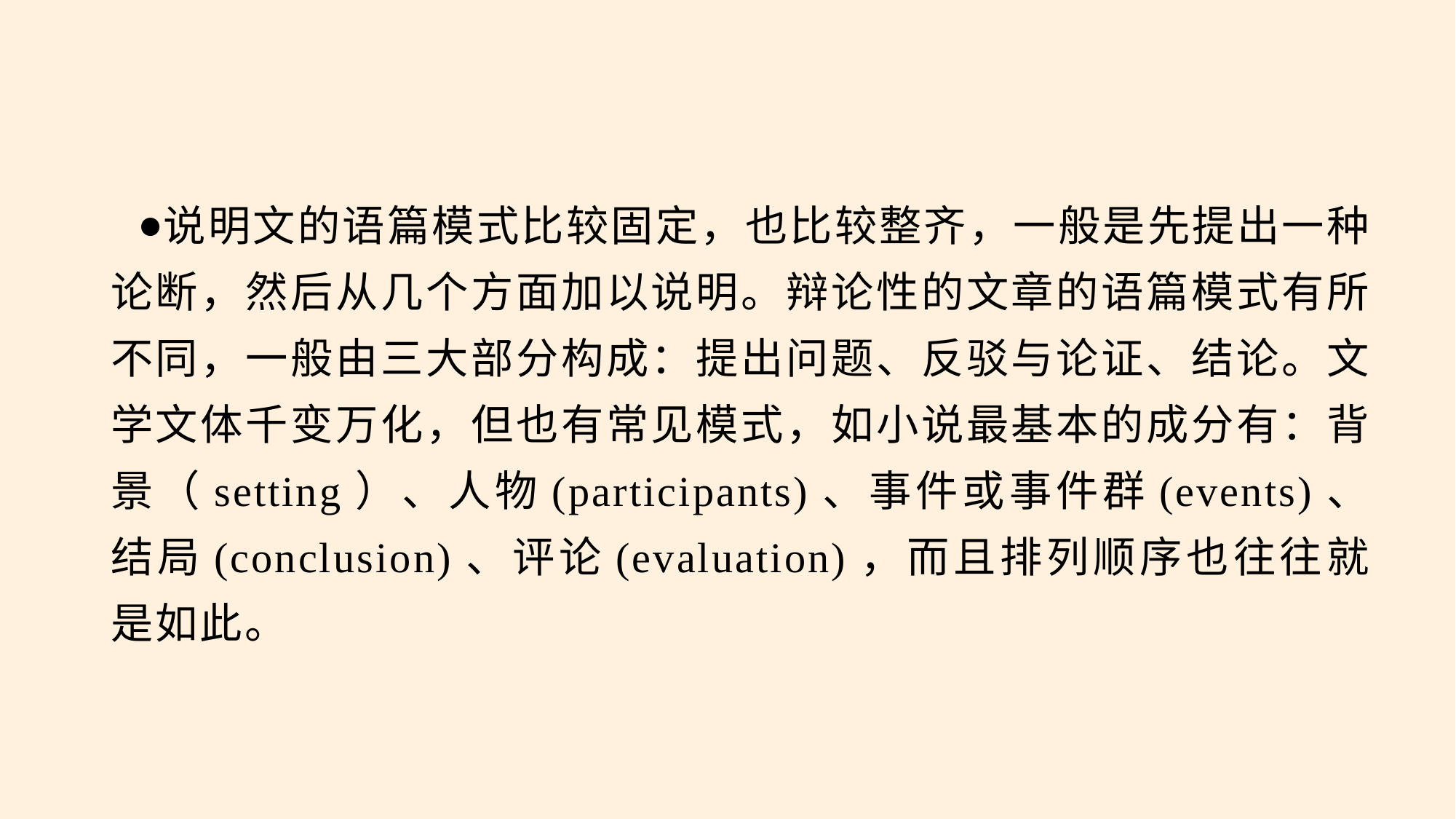

#
说明文的语篇模式比较固定，也比较整齐，一般是先提出一种论断，然后从几个方面加以说明。辩论性的文章的语篇模式有所不同，一般由三大部分构成：提出问题、反驳与论证、结论。文学文体千变万化，但也有常见模式，如小说最基本的成分有：背景（setting）、人物(participants)、事件或事件群(events)、结局(conclusion)、评论(evaluation)，而且排列顺序也往往就是如此。